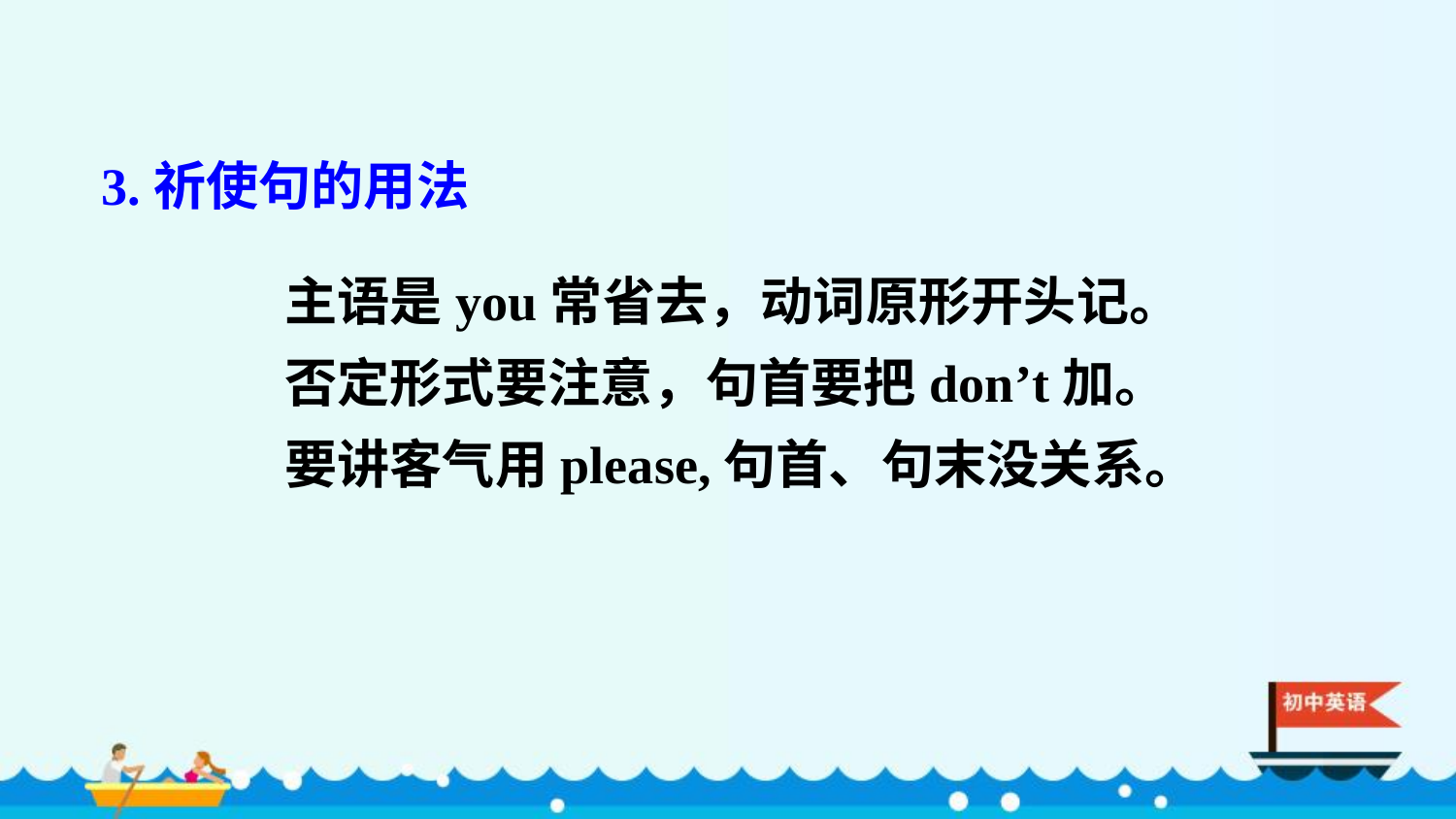

3.祈使句的用法
主语是you常省去，动词原形开头记。
否定形式要注意，句首要把don’t加。
要讲客气用please,句首、句末没关系。